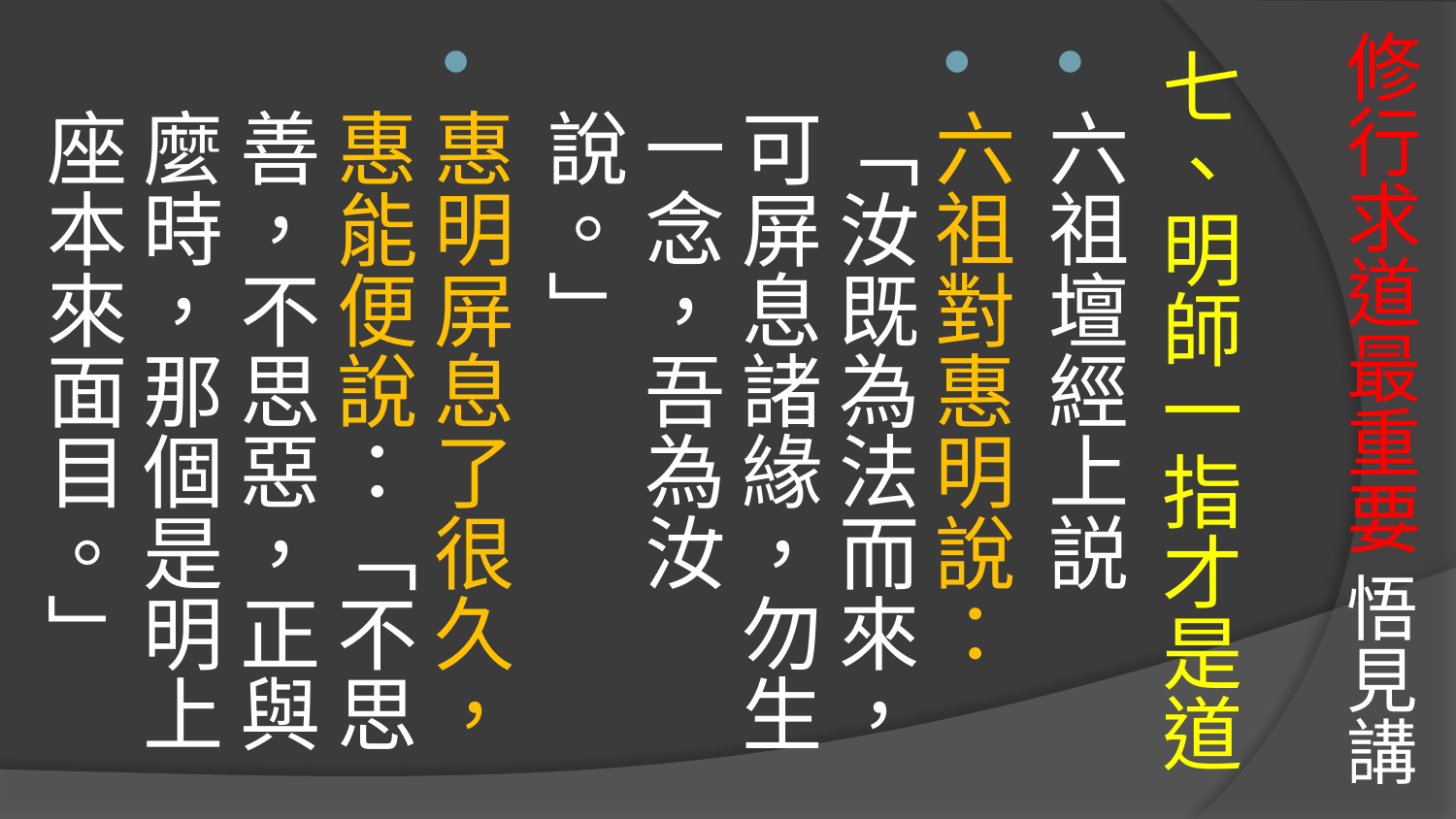

# 修行求道最重要 悟見講
七、明師一指才是道
六祖壇經上説
六祖對惠明說：「汝既為法而來，可屏息諸緣，勿生一念，吾為汝說。」
惠明屏息了很久，惠能便說：「不思善，不思惡，正與麼時，那個是明上座本來面目。」